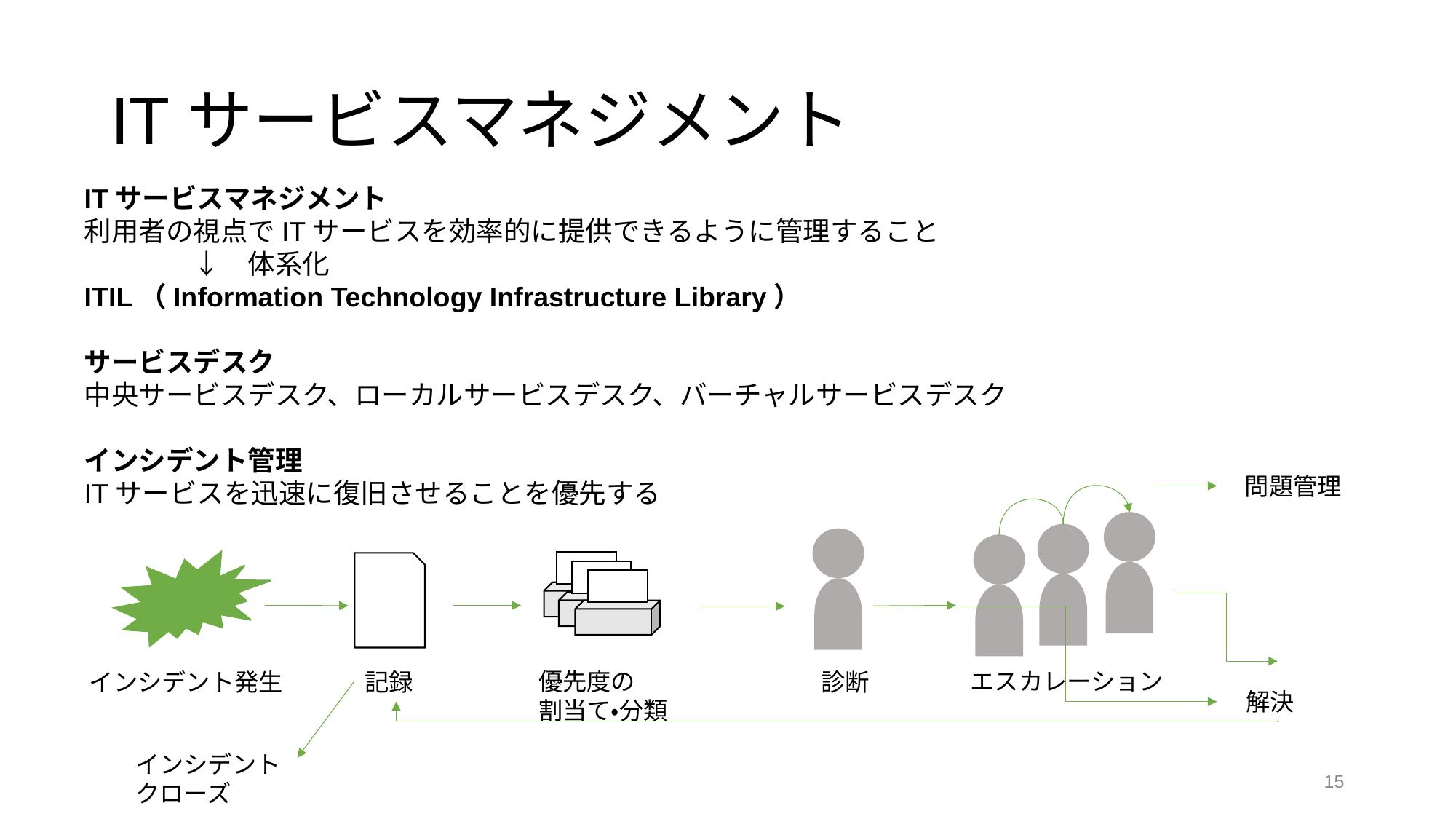

# ITサービスマネジメント
ITサービスマネジメント
利用者の視点でITサービスを効率的に提供できるように管理すること
　　　　↓　体系化
ITIL（Information Technology Infrastructure Library）

サービスデスク
中央サービスデスク、ローカルサービスデスク、バーチャルサービスデスク

インシデント管理
ITサービスを迅速に復旧させることを優先する
問題管理

優先度の
割当て・分類
エスカレーション
インシデント発生
診断
記録
解決
インシデント
クローズ
15